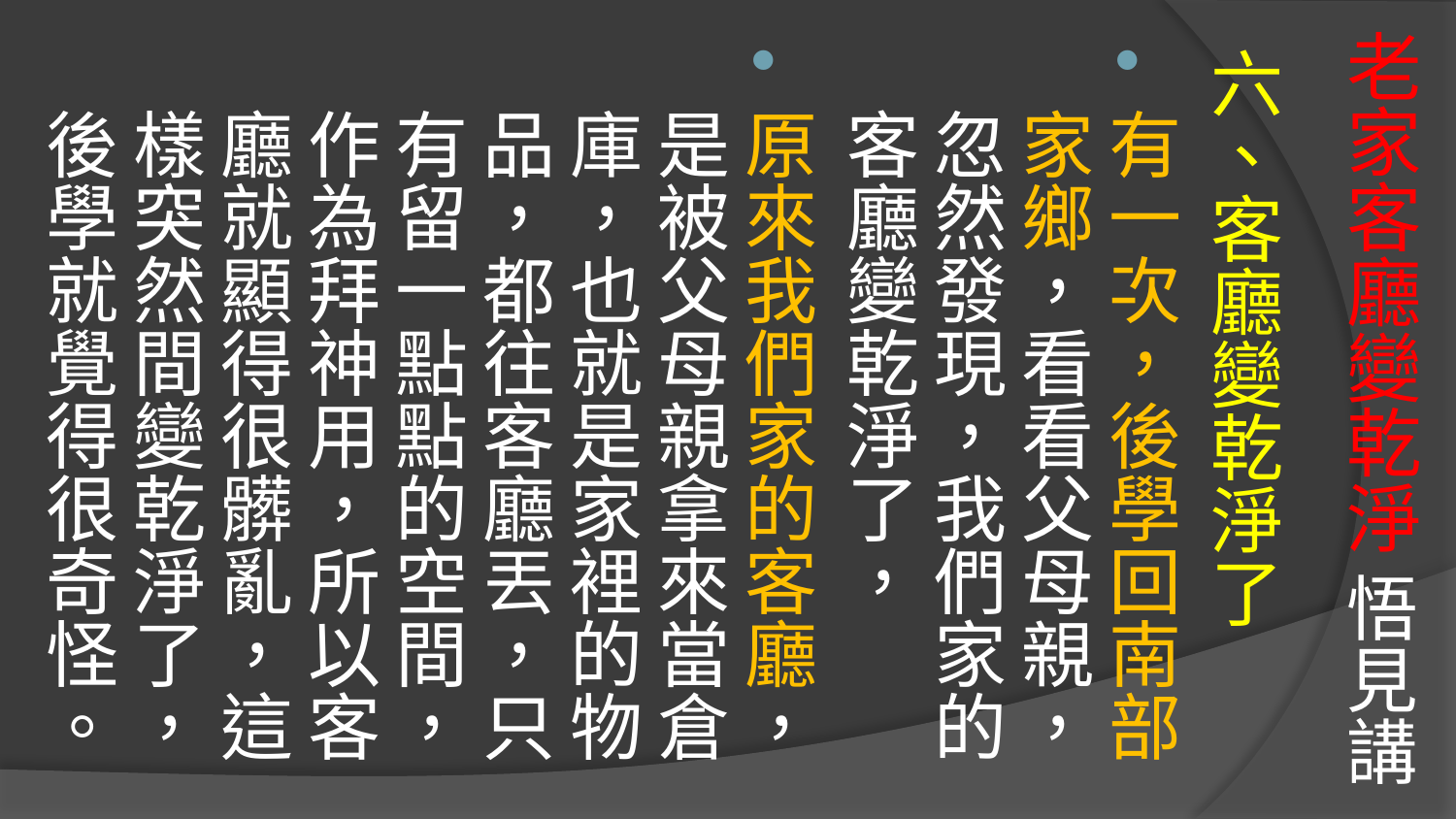

# 老家客廳變乾淨 悟見講
六、客廳變乾淨了
有一次，後學回南部家鄉，看看父母親，忽然發現，我們家的客廳變乾淨了，
原來我們家的客廳，是被父母親拿來當倉庫，也就是家裡的物品，都往客廳丟，只有留一點點的空間，作為拜神用，所以客廳就顯得很髒亂，這樣突然間變乾淨了，後學就覺得很奇怪。